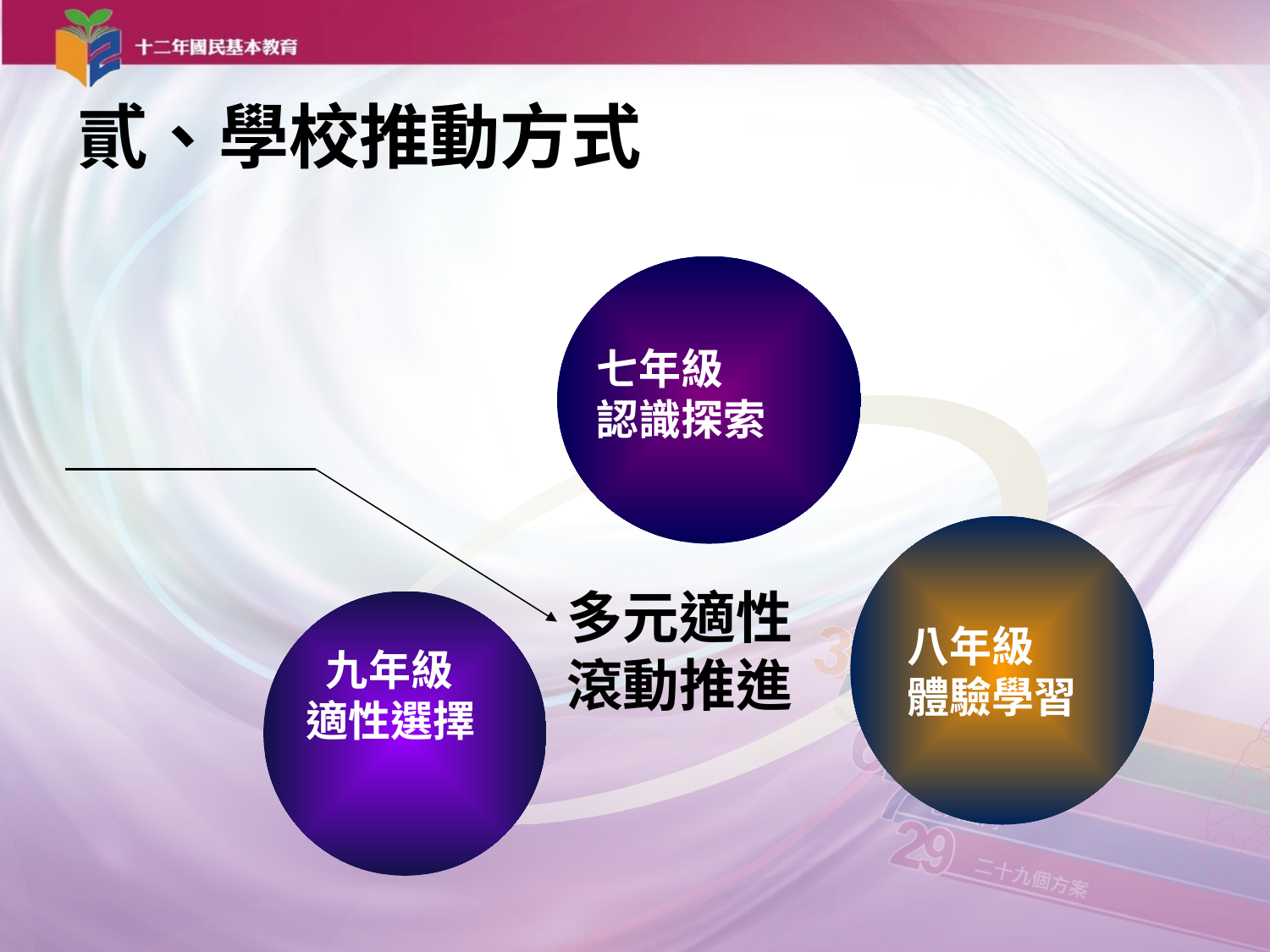

貳、學校推動方式

七年級
認識探索

八年級
體驗學習
多元適性
滾動推進

 九年級
適性選擇